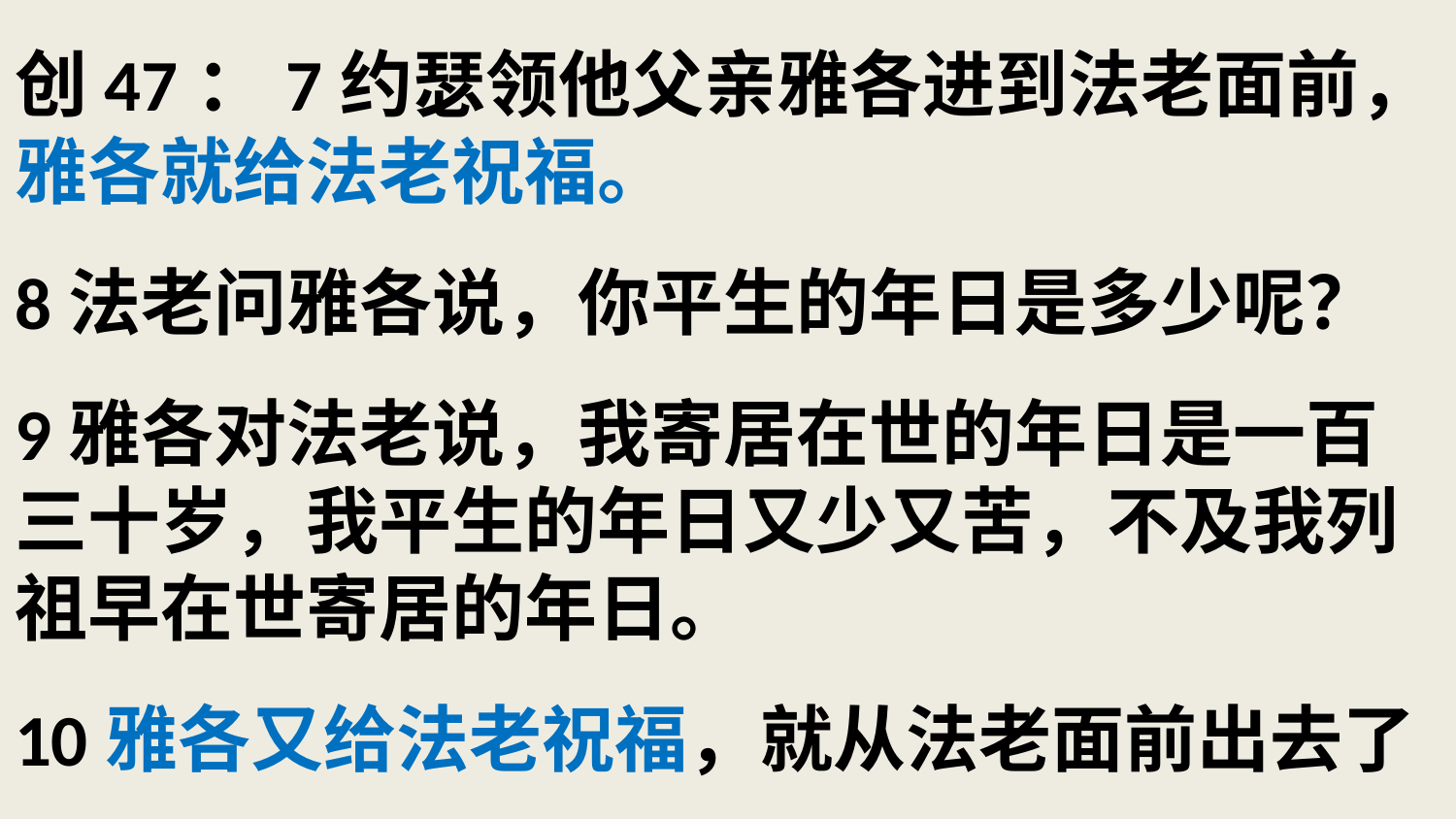

# 创47：7约瑟领他父亲雅各进到法老面前，雅各就给法老祝福。 8法老问雅各说，你平生的年日是多少呢？ 9雅各对法老说，我寄居在世的年日是一百三十岁，我平生的年日又少又苦，不及我列祖早在世寄居的年日。 10雅各又给法老祝福，就从法老面前出去了